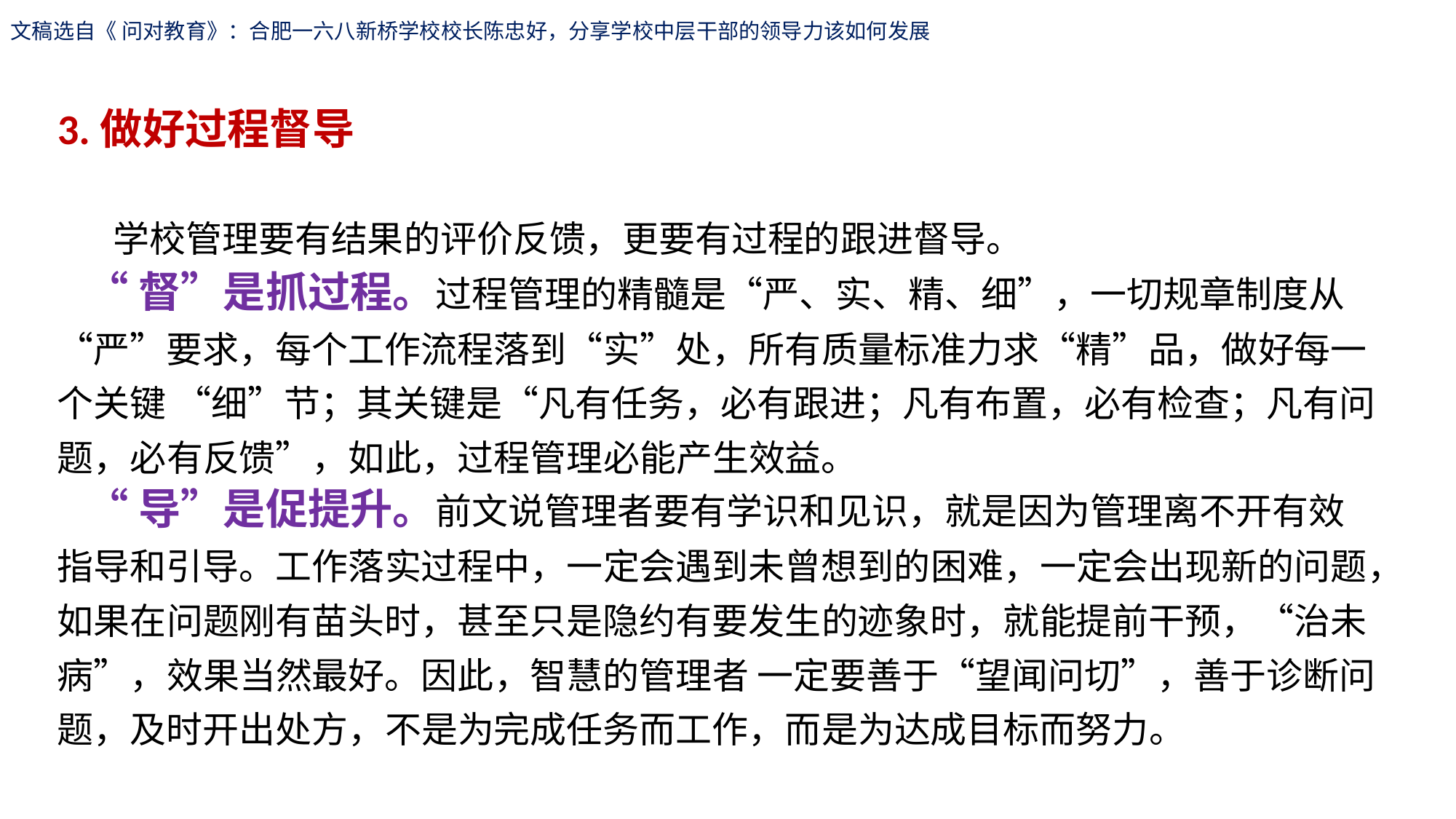

文稿选自《 问对教育》：合肥一六八新桥学校校长陈忠好，分享学校中层干部的领导力该如何发展
3.做好过程督导

    学校管理要有结果的评价反馈，更要有过程的跟进督导。
   “督”是抓过程。过程管理的精髓是“严、实、精、细”，一切规章制度从“严”要求，每个工作流程落到“实”处，所有质量标准力求“精”品，做好每一个关键 “细”节；其关键是“凡有任务，必有跟进；凡有布置，必有检查；凡有问题，必有反馈”，如此，过程管理必能产生效益。
   “导”是促提升。前文说管理者要有学识和见识，就是因为管理离不开有效指导和引导。工作落实过程中，一定会遇到未曾想到的困难，一定会出现新的问题，如果在问题刚有苗头时，甚至只是隐约有要发生的迹象时，就能提前干预，“治未病”，效果当然最好。因此，智慧的管理者 一定要善于“望闻问切”，善于诊断问题，及时开出处方，不是为完成任务而工作，而是为达成目标而努力。